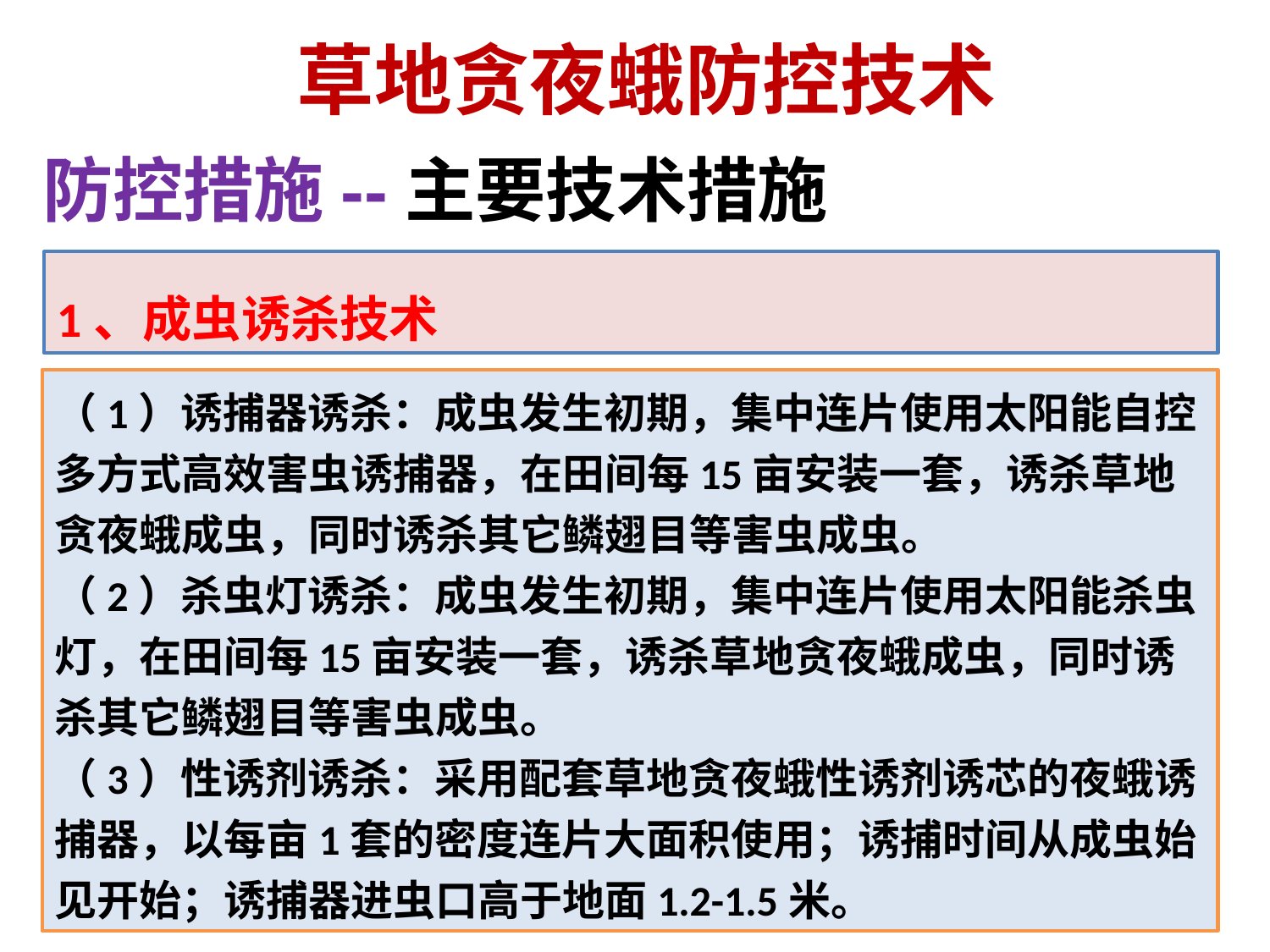

# 草地贪夜蛾防控技术
防控措施--主要技术措施
1、成虫诱杀技术
（1）诱捕器诱杀：成虫发生初期，集中连片使用太阳能自控多方式高效害虫诱捕器，在田间每15亩安装一套，诱杀草地贪夜蛾成虫，同时诱杀其它鳞翅目等害虫成虫。
（2）杀虫灯诱杀：成虫发生初期，集中连片使用太阳能杀虫灯，在田间每15亩安装一套，诱杀草地贪夜蛾成虫，同时诱杀其它鳞翅目等害虫成虫。
（3）性诱剂诱杀：采用配套草地贪夜蛾性诱剂诱芯的夜蛾诱捕器，以每亩1套的密度连片大面积使用；诱捕时间从成虫始见开始；诱捕器进虫口高于地面1.2-1.5米。